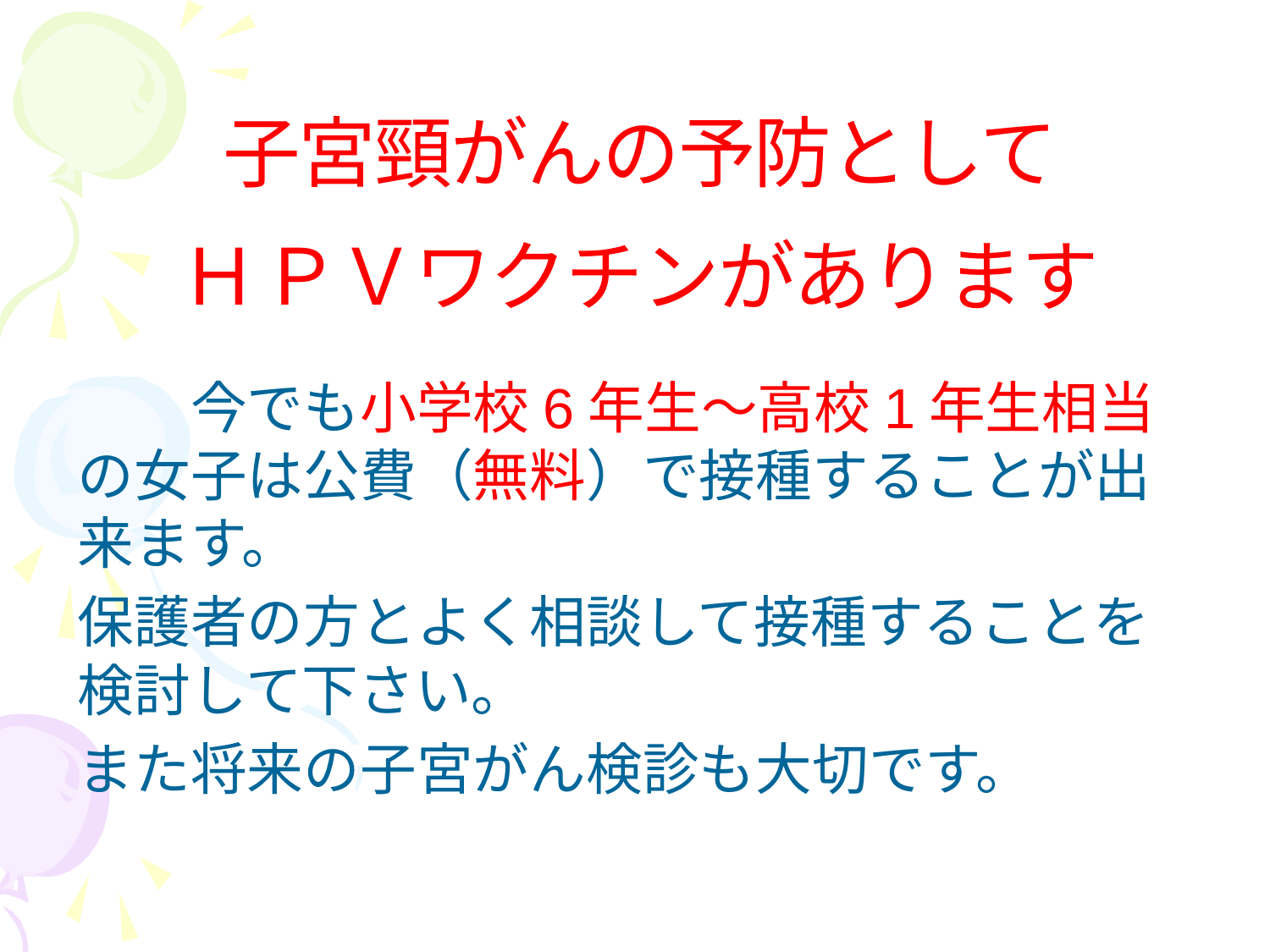

子宮頸がんの予防として
ＨＰＶワクチンがあります
　　今でも小学校6年生～高校1年生相当の女子は公費（無料）で接種することが出来ます。
保護者の方とよく相談して接種することを検討して下さい。
また将来の子宮がん検診も大切です。